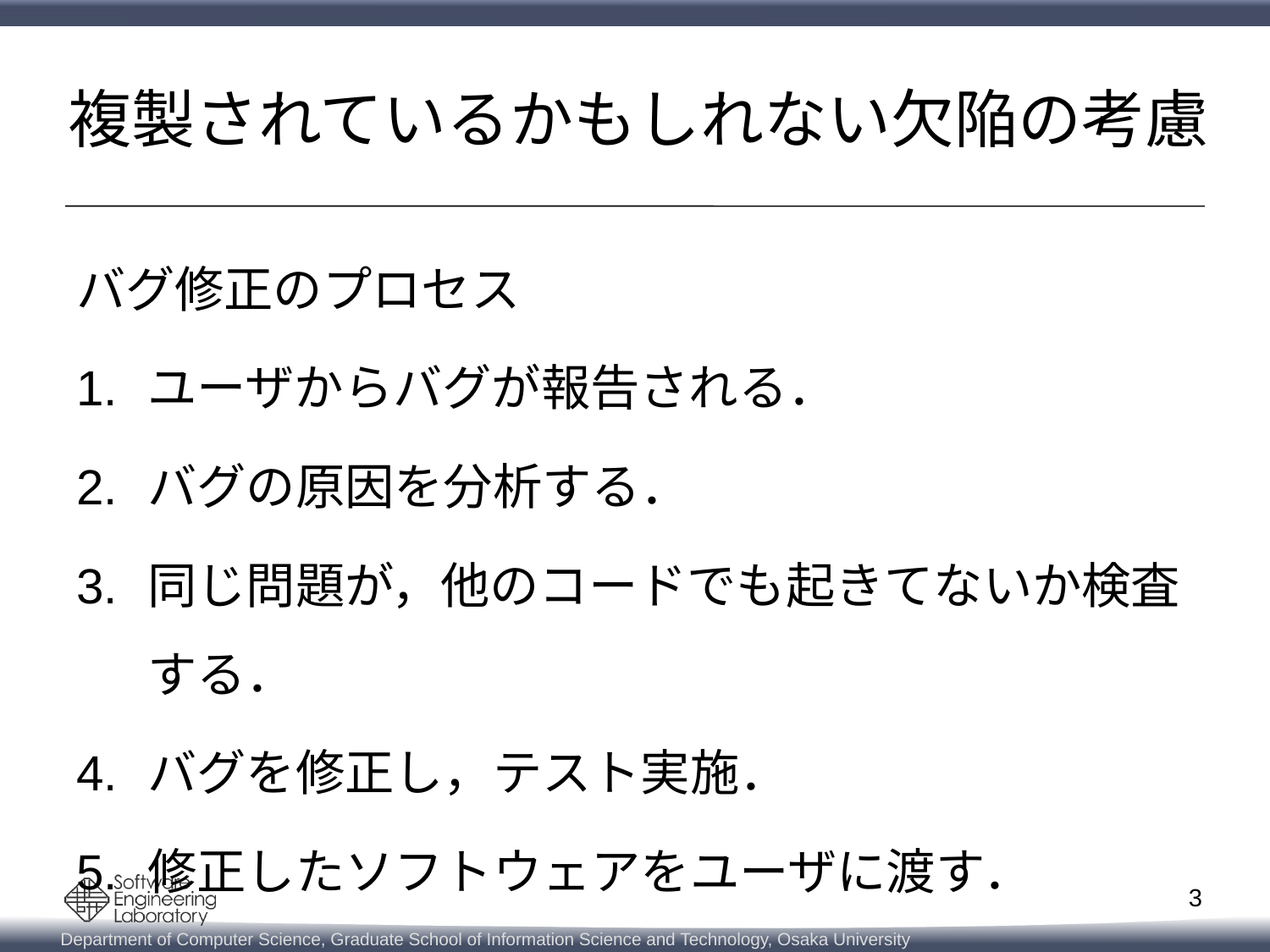

# 複製されているかもしれない欠陥の考慮
バグ修正のプロセス
ユーザからバグが報告される．
バグの原因を分析する．
同じ問題が，他のコードでも起きてないか検査する．
バグを修正し，テスト実施．
修正したソフトウェアをユーザに渡す．
3